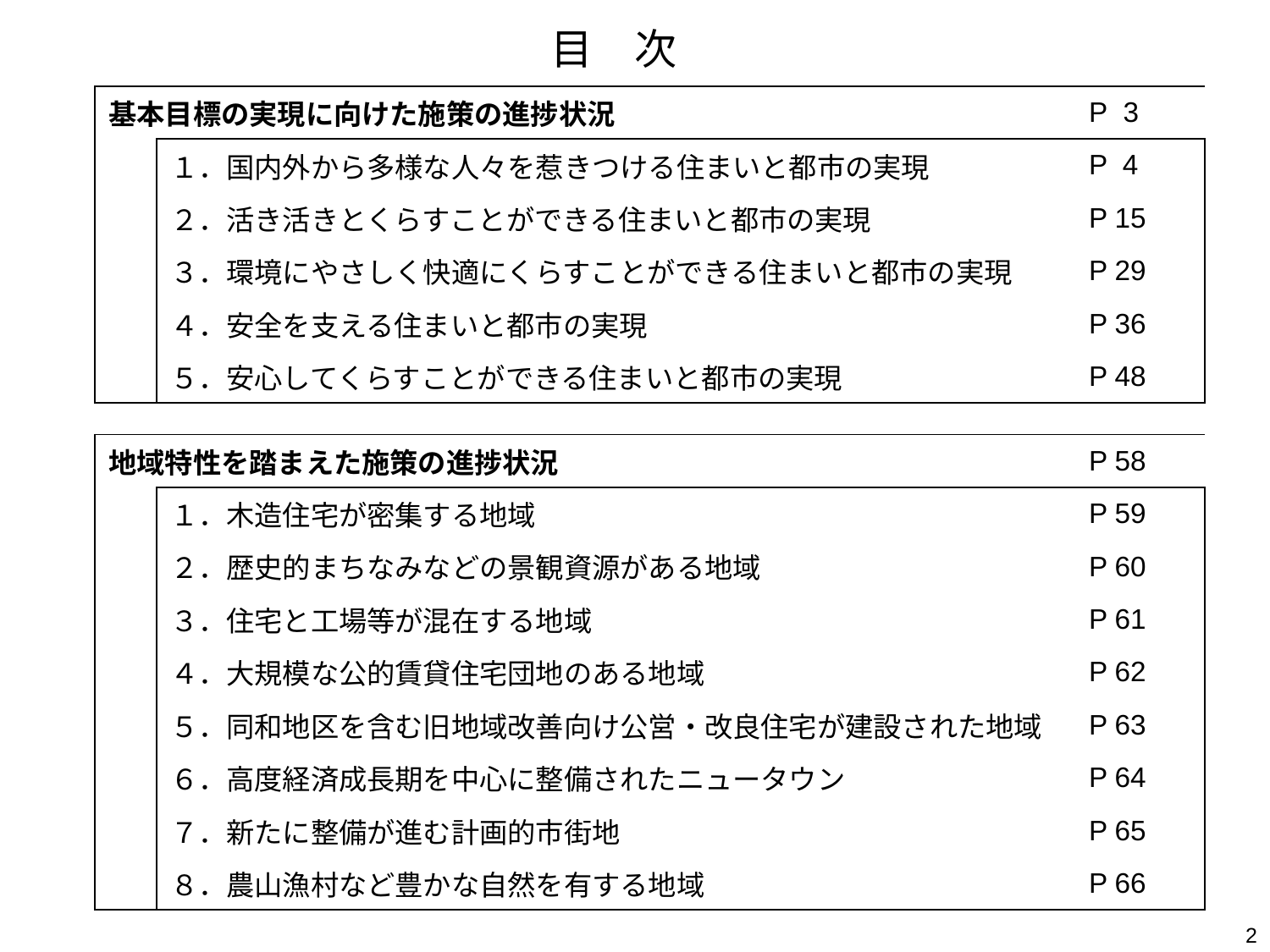

目　次
| 基本目標の実現に向けた施策の進捗状況 |  | P 3 |
| --- | --- | --- |
|  | １．国内外から多様な人々を惹きつける住まいと都市の実現 | P 4 |
|  | ２．活き活きとくらすことができる住まいと都市の実現 | P 15 |
|  | ３．環境にやさしく快適にくらすことができる住まいと都市の実現 | P 29 |
|  | ４．安全を支える住まいと都市の実現 | P 36 |
|  | ５．安心してくらすことができる住まいと都市の実現 | P 48 |
|  |  |  |
| 地域特性を踏まえた施策の進捗状況 |  | P 58 |
|  | １．木造住宅が密集する地域 | P 59 |
|  | ２．歴史的まちなみなどの景観資源がある地域 | P 60 |
|  | ３．住宅と工場等が混在する地域 | P 61 |
|  | ４．大規模な公的賃貸住宅団地のある地域 | P 62 |
|  | ５．同和地区を含む旧地域改善向け公営・改良住宅が建設された地域 | P 63 |
|  | ６．高度経済成長期を中心に整備されたニュータウン | P 64 |
|  | ７．新たに整備が進む計画的市街地 | P 65 |
|  | ８．農山漁村など豊かな自然を有する地域 | P 66 |
2